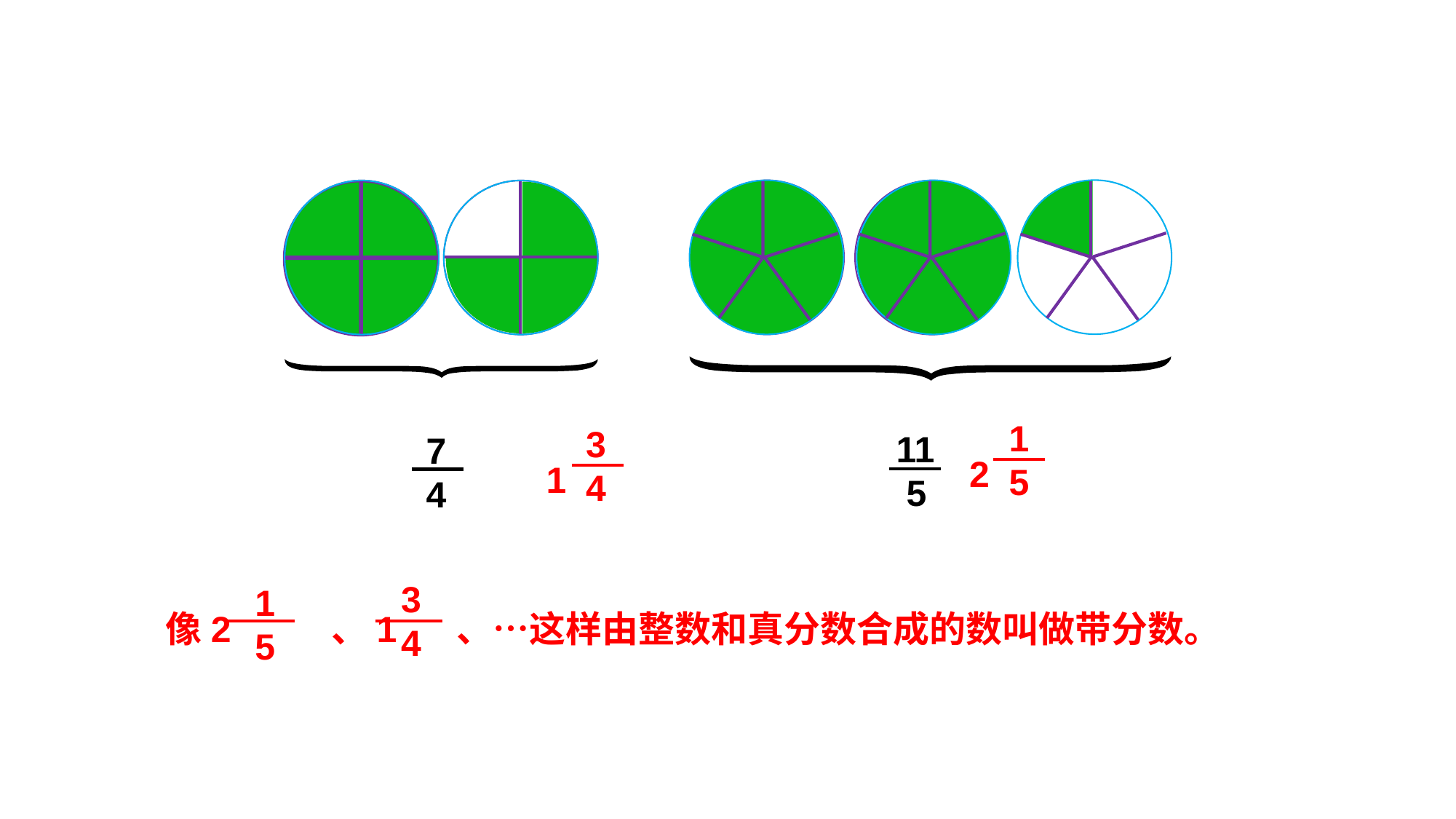

二

11
 5
7
4
 1
 5
2
 3
 4
1
 3
 4
 1
 5
像2         、1     、…这样由整数和真分数合成的数叫做带分数。